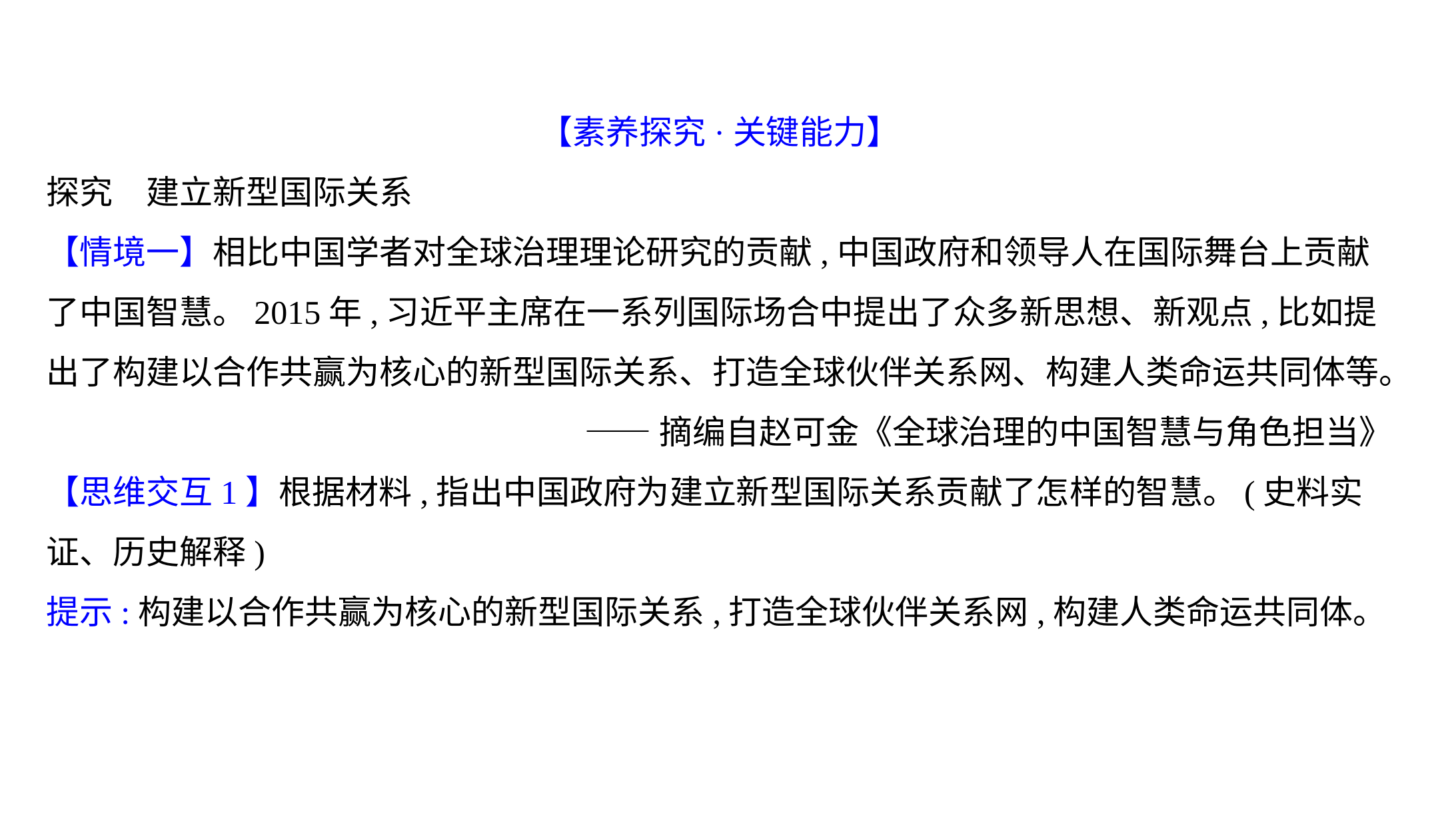

【素养探究·关键能力】
探究　建立新型国际关系
【情境一】相比中国学者对全球治理理论研究的贡献,中国政府和领导人在国际舞台上贡献了中国智慧。2015年,习近平主席在一系列国际场合中提出了众多新思想、新观点,比如提出了构建以合作共赢为核心的新型国际关系、打造全球伙伴关系网、构建人类命运共同体等。
——摘编自赵可金《全球治理的中国智慧与角色担当》
【思维交互1】根据材料,指出中国政府为建立新型国际关系贡献了怎样的智慧。(史料实证、历史解释)
提示:构建以合作共赢为核心的新型国际关系,打造全球伙伴关系网,构建人类命运共同体。